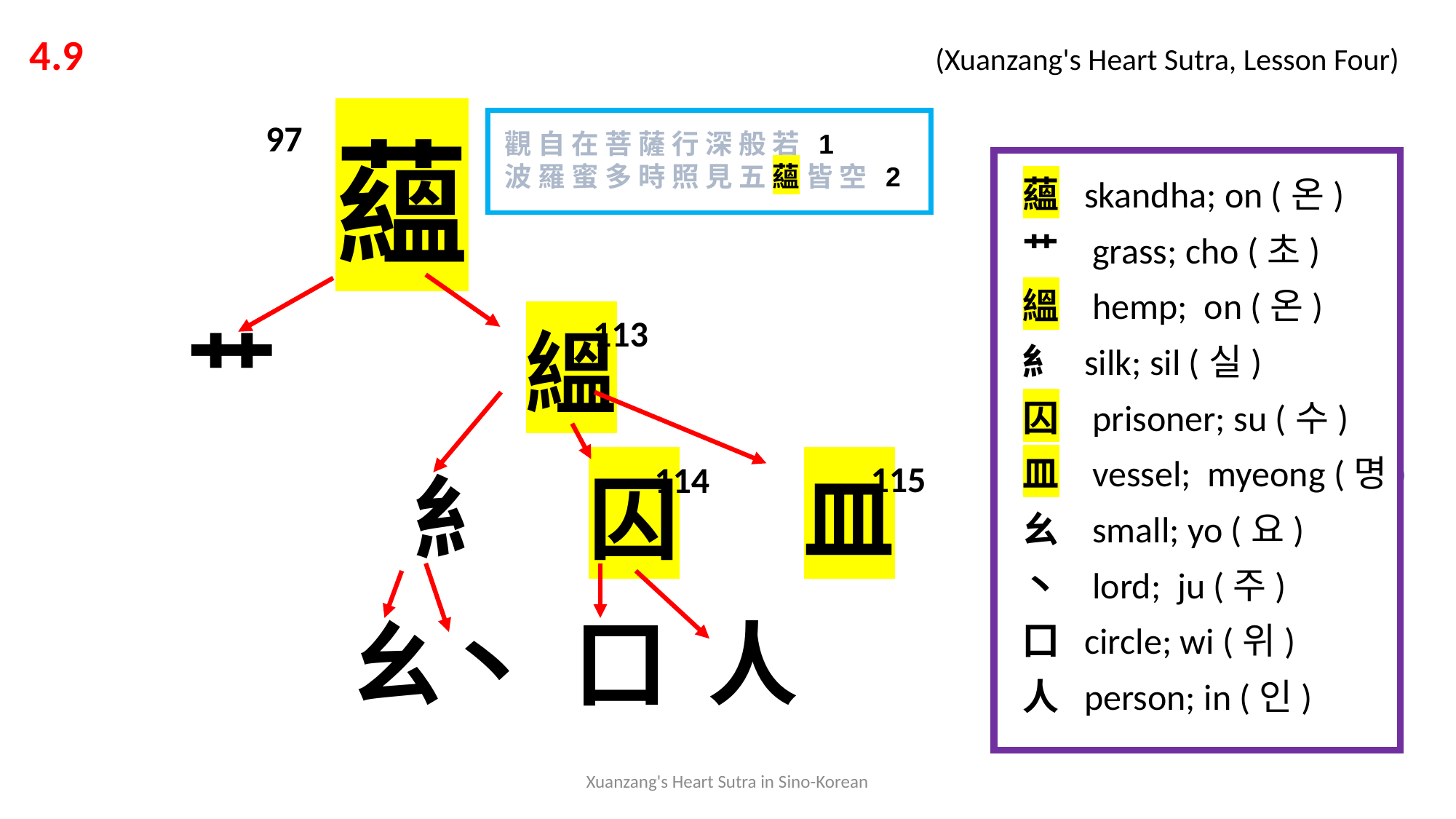

4.9  			  			                          (Xuanzang's Heart Sutra, Lesson Four)
97

             蘊
            艹            縕
                       糹    囚      皿
                    幺丶  囗  人
觀 自 在 菩 薩 行 深 般 若  1
波 羅 蜜 多 時 照 見 五 蘊 皆 空  2

蘊  skandha; on (온)
艹   grass; cho (초)
縕   hemp;  on (온)
糹  silk; sil (실)
囚   prisoner; su (수)
皿   vessel;  myeong (명)
幺   small; yo (요)
丶   lord;  ju (주)
囗  circle; wi (위)
人  person; in (인)
113
115
114
Xuanzang's Heart Sutra in Sino-Korean